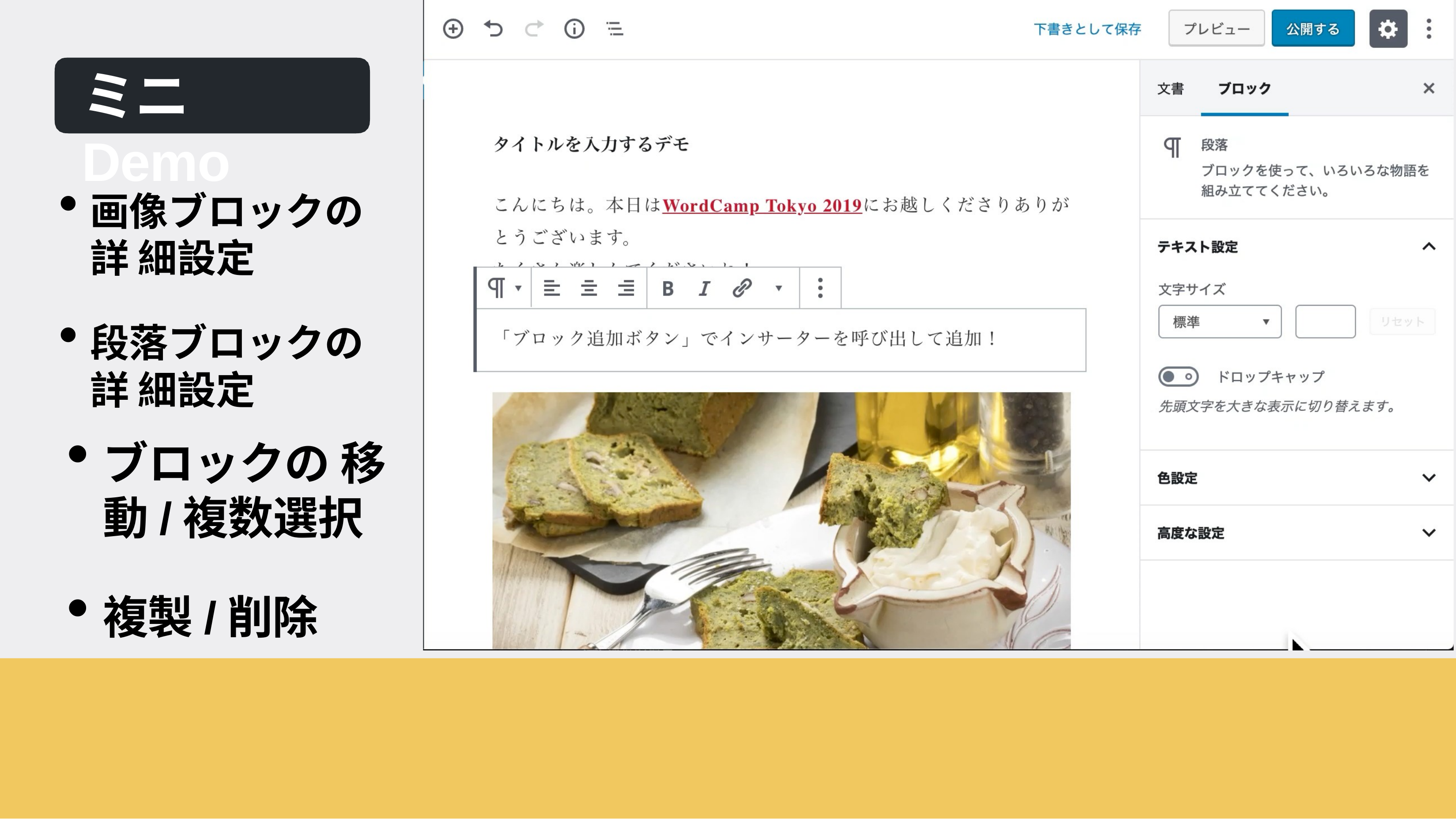

# ミニDemo
画像ブロックの詳 細設定
段落ブロックの詳 細設定
ブロックの 移動/複数選択
複製/削除